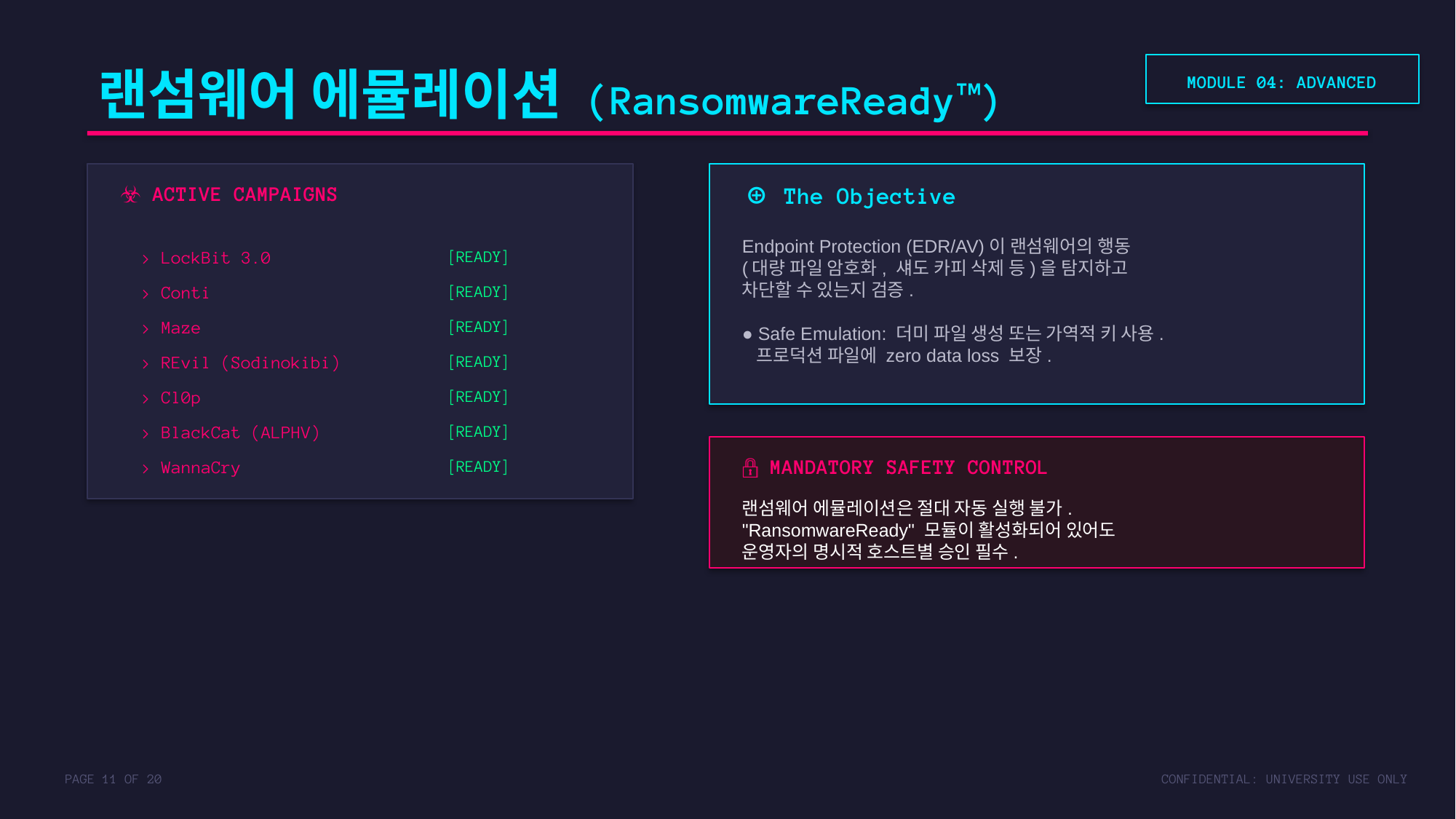

랜섬웨어 에뮬레이션 (RansomwareReady™)

MODULE 04: ADVANCED

☣ ACTIVE CAMPAIGNS
⊕ The Objective
Endpoint Protection (EDR/AV)이 랜섬웨어의 행동
(대량 파일 암호화, 섀도 카피 삭제 등)을 탐지하고
차단할 수 있는지 검증.
● Safe Emulation: 더미 파일 생성 또는 가역적 키 사용.
  프로덕션 파일에 zero data loss 보장.
> LockBit 3.0
[READY]
> Conti
[READY]
> Maze
[READY]
> REvil (Sodinokibi)
[READY]
> Cl0p
[READY]
> BlackCat (ALPHV)
[READY]

🔒 MANDATORY SAFETY CONTROL
> WannaCry
[READY]
랜섬웨어 에뮬레이션은 절대 자동 실행 불가.
"RansomwareReady" 모듈이 활성화되어 있어도
운영자의 명시적 호스트별 승인 필수.
PAGE 11 OF 20
CONFIDENTIAL: UNIVERSITY USE ONLY